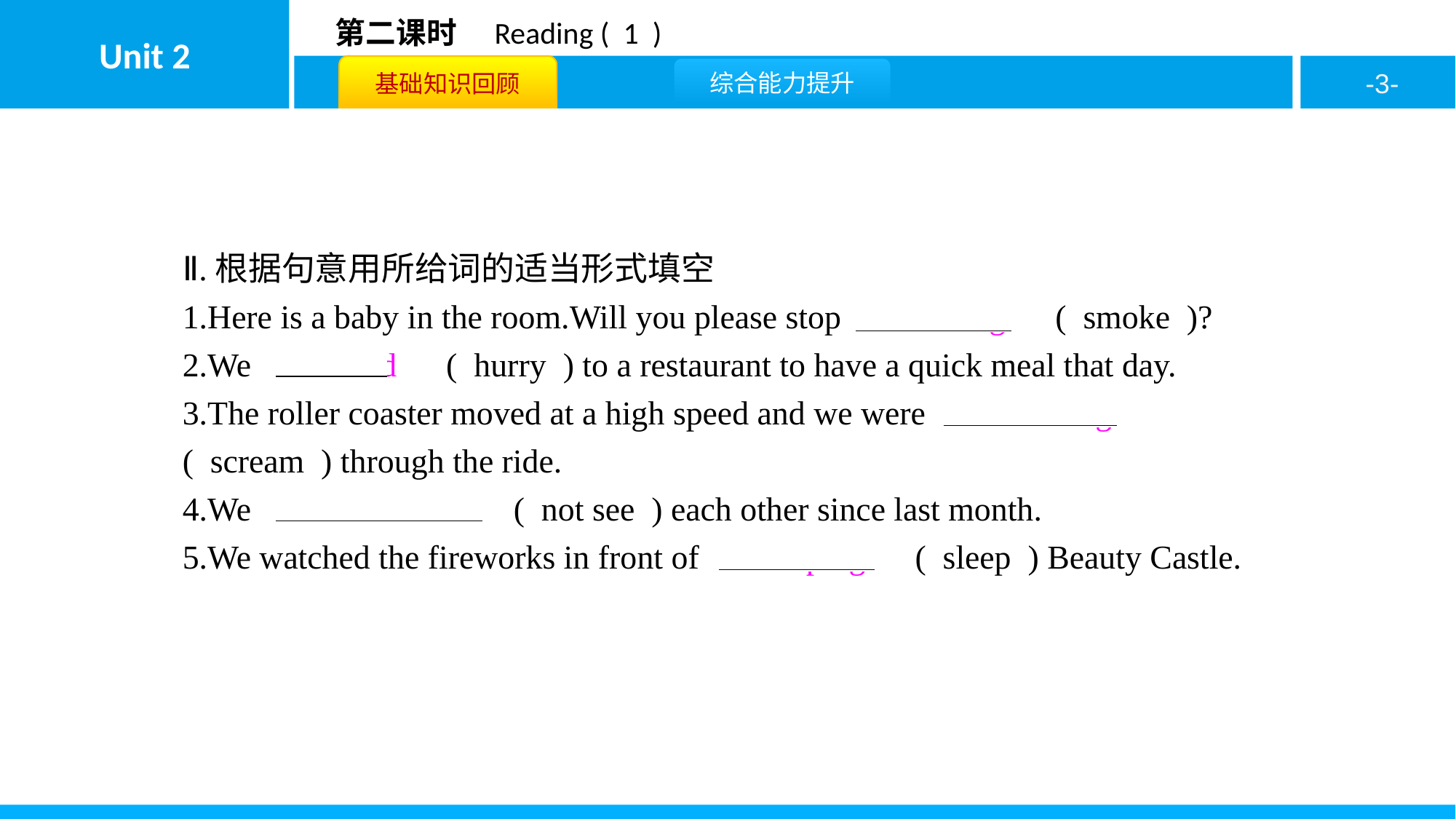

Ⅱ.根据句意用所给词的适当形式填空
1.Here is a baby in the room.Will you please stop　smoking　(  smoke  )?
2.We　hurried　(  hurry  ) to a restaurant to have a quick meal that day.
3.The roller coaster moved at a high speed and we were　screaming　(  scream  ) through the ride.
4.We　haven’t seen　(  not see  ) each other since last month.
5.We watched the fireworks in front of　Sleeping　(  sleep  ) Beauty Castle.